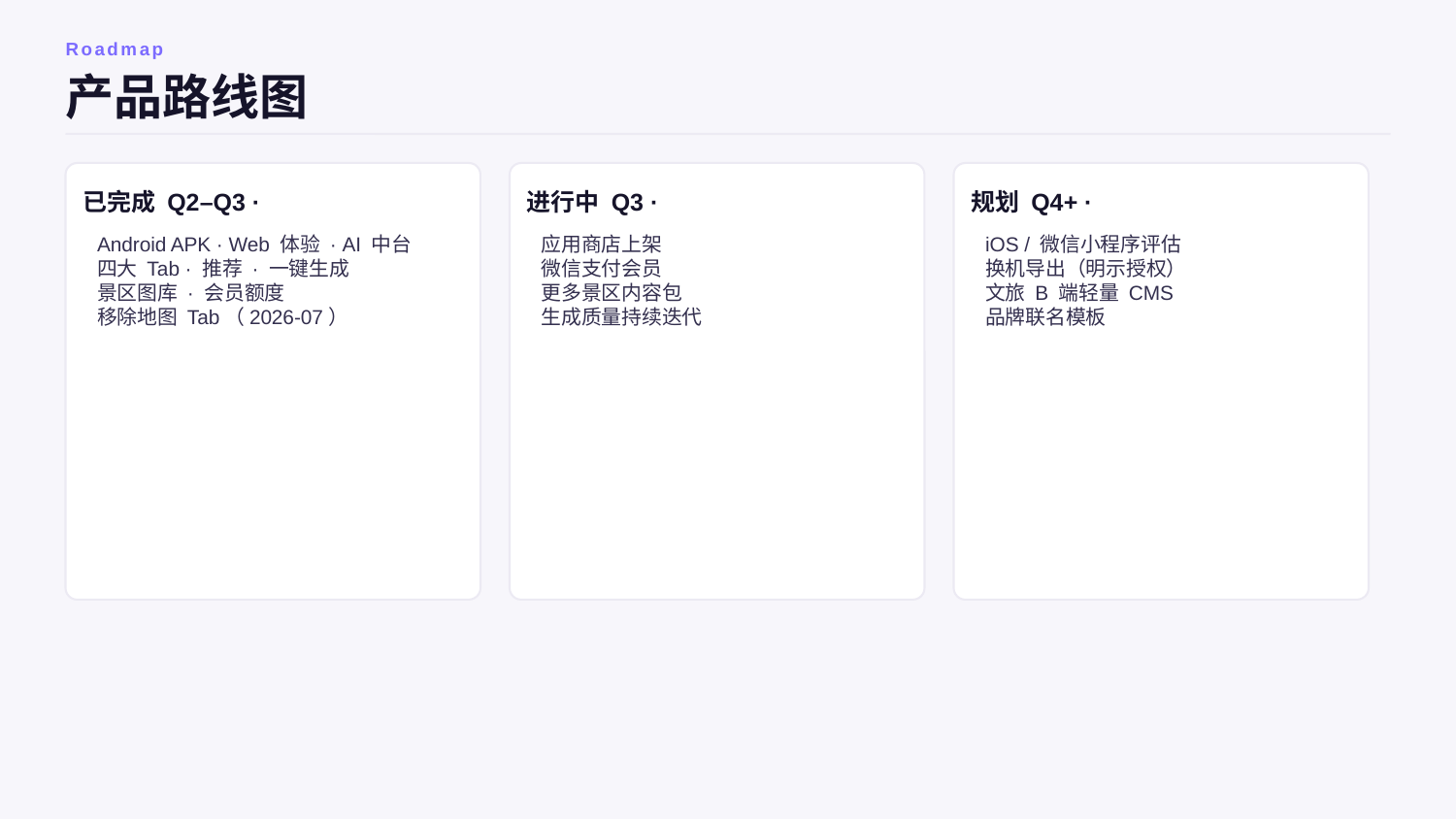

Roadmap
产品路线图

已完成 Q2–Q3 ·
进行中 Q3 ·
规划 Q4+ ·
Android APK · Web 体验 · AI 中台
四大 Tab · 推荐 · 一键生成
景区图库 · 会员额度
移除地图 Tab（2026-07）
应用商店上架
微信支付会员
更多景区内容包
生成质量持续迭代
iOS / 微信小程序评估
换机导出（明示授权）
文旅 B 端轻量 CMS
品牌联名模板